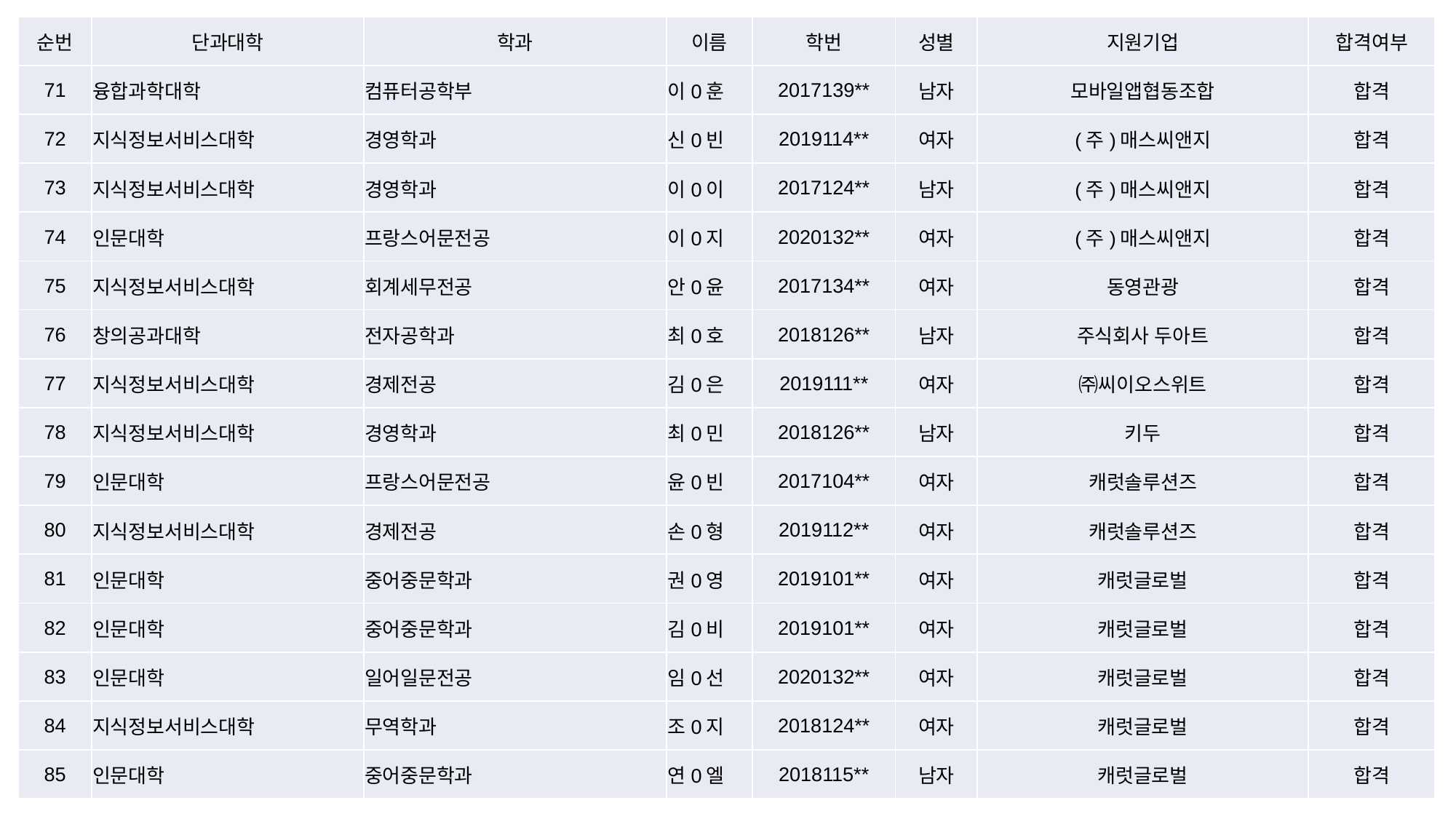

| 순번 | 단과대학 | 학과 | 이름 | 학번 | 성별 | 지원기업 | 합격여부 |
| --- | --- | --- | --- | --- | --- | --- | --- |
| 71 | 융합과학대학 | 컴퓨터공학부 | 이0훈 | 2017139\*\* | 남자 | 모바일앱협동조합 | 합격 |
| 72 | 지식정보서비스대학 | 경영학과 | 신0빈 | 2019114\*\* | 여자 | (주)매스씨앤지 | 합격 |
| 73 | 지식정보서비스대학 | 경영학과 | 이0이 | 2017124\*\* | 남자 | (주)매스씨앤지 | 합격 |
| 74 | 인문대학 | 프랑스어문전공 | 이0지 | 2020132\*\* | 여자 | (주)매스씨앤지 | 합격 |
| 75 | 지식정보서비스대학 | 회계세무전공 | 안0윤 | 2017134\*\* | 여자 | 동영관광 | 합격 |
| 76 | 창의공과대학 | 전자공학과 | 최0호 | 2018126\*\* | 남자 | 주식회사 두아트 | 합격 |
| 77 | 지식정보서비스대학 | 경제전공 | 김0은 | 2019111\*\* | 여자 | ㈜씨이오스위트 | 합격 |
| 78 | 지식정보서비스대학 | 경영학과 | 최0민 | 2018126\*\* | 남자 | 키두 | 합격 |
| 79 | 인문대학 | 프랑스어문전공 | 윤0빈 | 2017104\*\* | 여자 | 캐럿솔루션즈 | 합격 |
| 80 | 지식정보서비스대학 | 경제전공 | 손0형 | 2019112\*\* | 여자 | 캐럿솔루션즈 | 합격 |
| 81 | 인문대학 | 중어중문학과 | 권0영 | 2019101\*\* | 여자 | 캐럿글로벌 | 합격 |
| 82 | 인문대학 | 중어중문학과 | 김0비 | 2019101\*\* | 여자 | 캐럿글로벌 | 합격 |
| 83 | 인문대학 | 일어일문전공 | 임0선 | 2020132\*\* | 여자 | 캐럿글로벌 | 합격 |
| 84 | 지식정보서비스대학 | 무역학과 | 조0지 | 2018124\*\* | 여자 | 캐럿글로벌 | 합격 |
| 85 | 인문대학 | 중어중문학과 | 연0엘 | 2018115\*\* | 남자 | 캐럿글로벌 | 합격 |